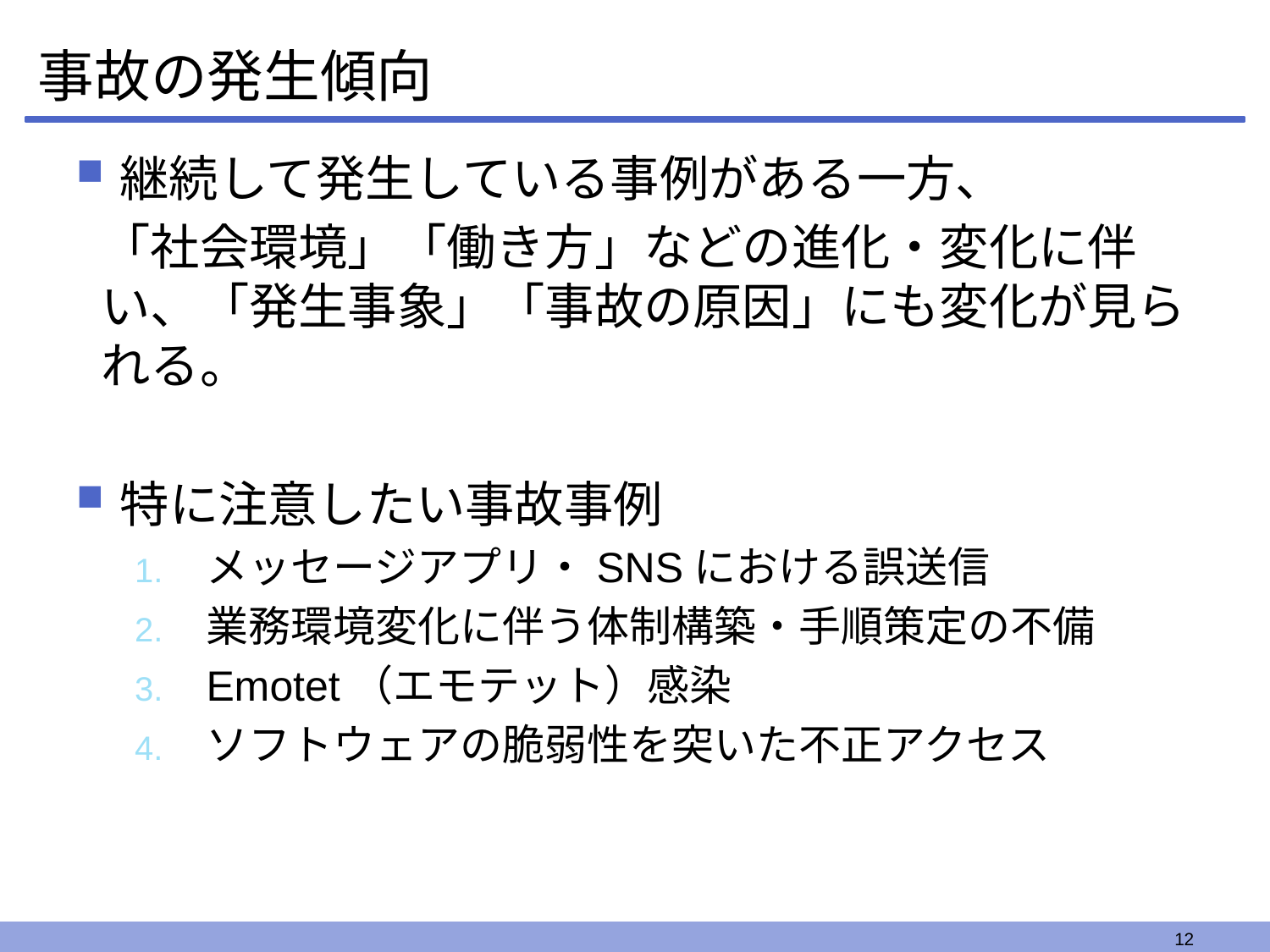

# 事故の発生傾向
継続して発生している事例がある一方、
「社会環境」「働き方」などの進化・変化に伴い、「発生事象」「事故の原因」にも変化が見られる。

特に注意したい事故事例
メッセージアプリ・SNSにおける誤送信
業務環境変化に伴う体制構築・手順策定の不備
Emotet（エモテット）感染
ソフトウェアの脆弱性を突いた不正アクセス
12